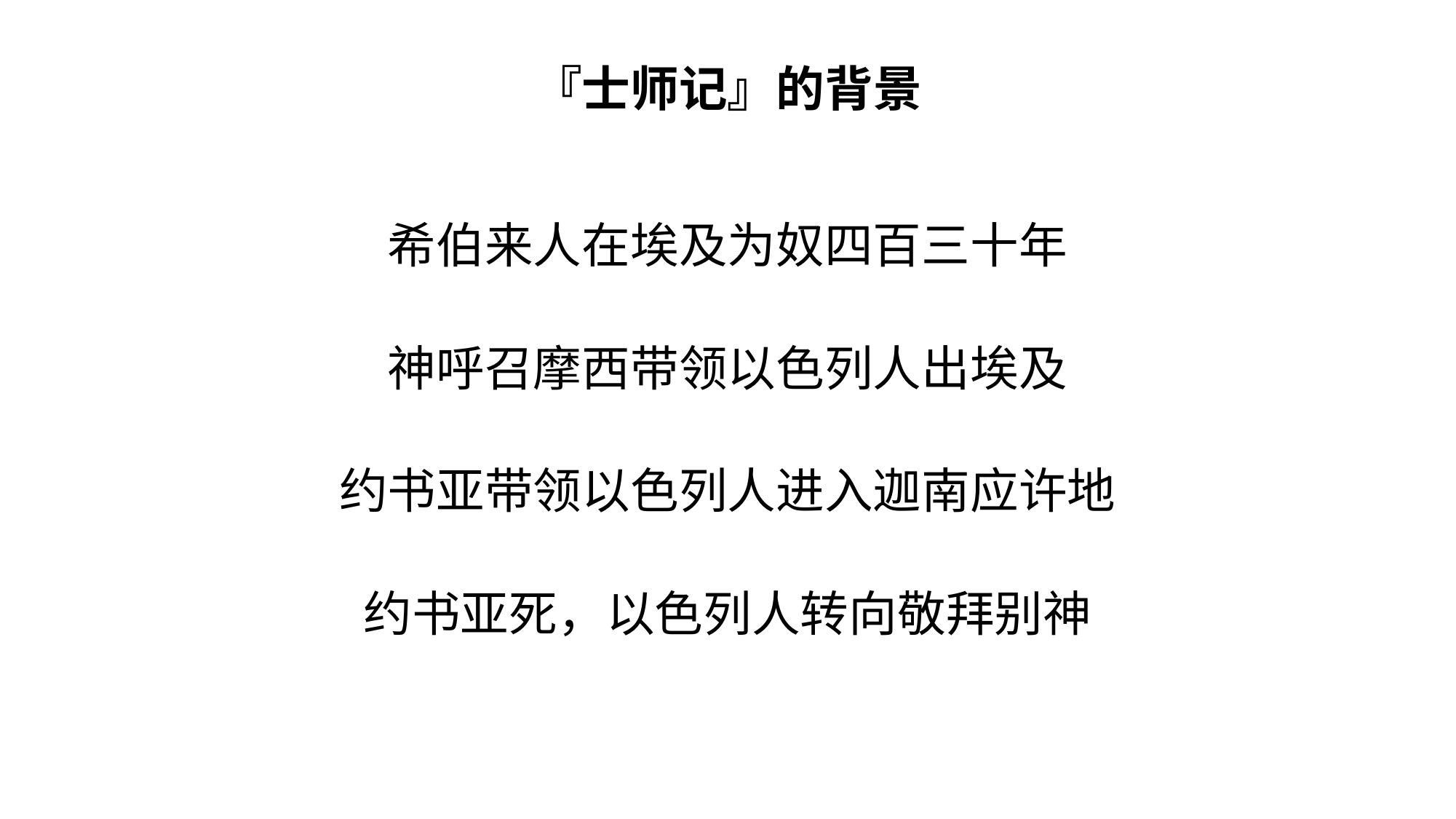

『士师记』的背景
希伯来人在埃及为奴四百三十年
神呼召摩西带领以色列人出埃及
约书亚带领以色列人进入迦南应许地
约书亚死，以色列人转向敬拜别神